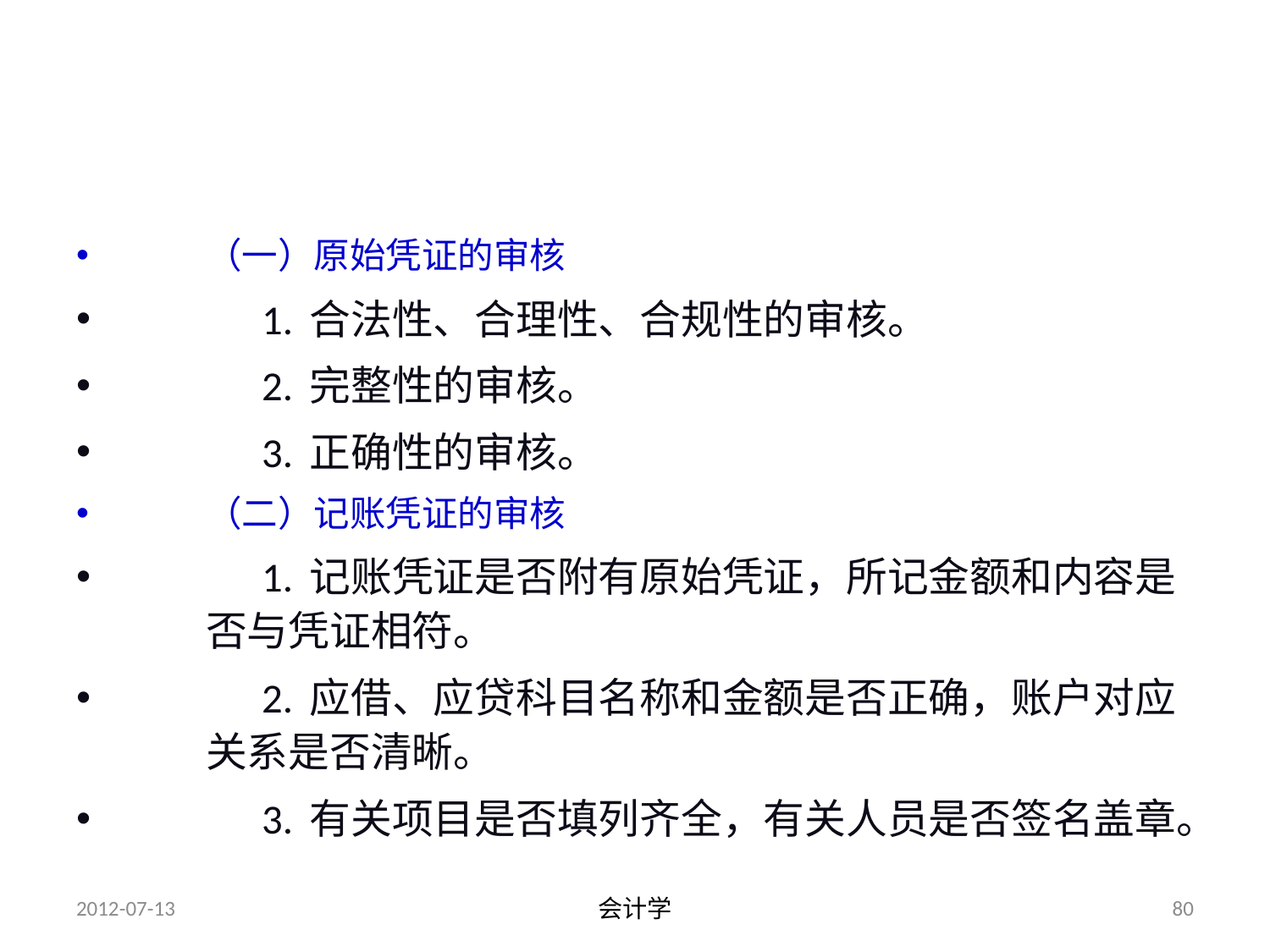

# 四、会计凭证的审核（P.51）
（一）原始凭证的审核
      1. 合法性、合理性、合规性的审核。
      2. 完整性的审核。
      3. 正确性的审核。
（二）记账凭证的审核
      1. 记账凭证是否附有原始凭证，所记金额和内容是否与凭证相符。
      2. 应借、应贷科目名称和金额是否正确，账户对应关系是否清晰。
      3. 有关项目是否填列齐全，有关人员是否签名盖章。
2012-07-13
会计学
80